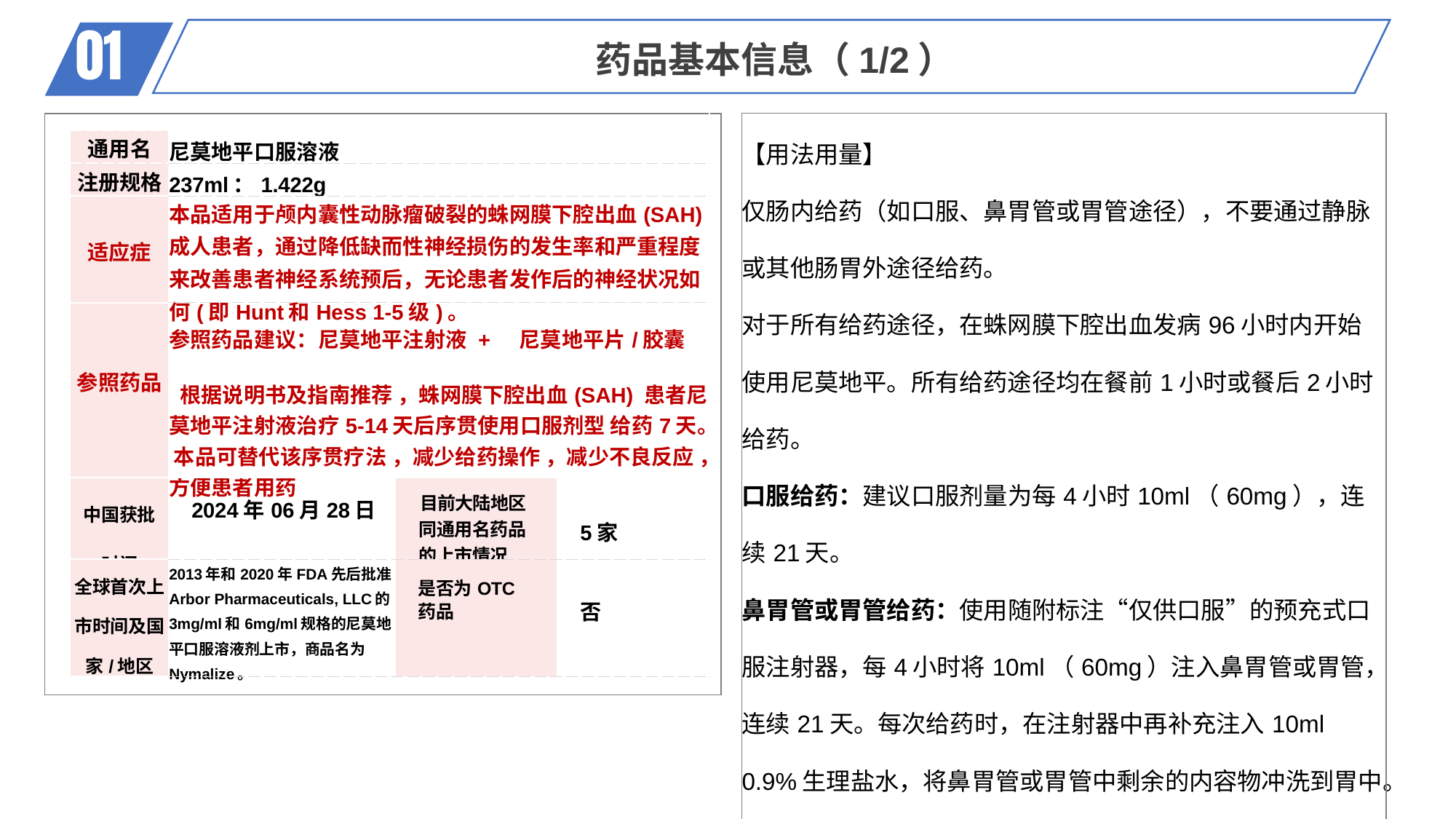

01

药品基本信息（1/2）
| 【用法用量】 仅肠内给药（如口服、鼻胃管或胃管途径），不要通过静脉或其他肠胃外途径给药。 对于所有给药途径，在蛛网膜下腔出血发病96小时内开始使用尼莫地平。所有给药途径均在餐前1小时或餐后2小时给药。 口服给药：建议口服剂量为每4小时10ml（60mg），连续21天。 鼻胃管或胃管给药：使用随附标注“仅供口服”的预充式口服注射器，每4小时将10ml（60mg）注入鼻胃管或胃管，连续21天。每次给药时，在注射器中再补充注入10ml 0.9%生理盐水，将鼻胃管或胃管中剩余的内容物冲洗到胃中。 特殊人群 肝硬化患者的剂量调整：对于肝硬化患者，减少剂量至每4小时5ml（30mg）。 |
| --- |
|  |  |  |  |  |  |
| --- | --- | --- | --- | --- | --- |
|  | 通用名 | 尼莫地平口服溶液 |  |  |  |
|  | 注册规格 | 237ml：1.422g |  |  |  |
|  | 适应症 | 本品适用于颅内囊性动脉瘤破裂的蛛网膜下腔出血(SAH)成人患者，通过降低缺而性神经损伤的发生率和严重程度来改善患者神经系统预后，无论患者发作后的神经状况如何(即Hunt和Hess 1-5级)。 |  |  |  |
|  | 参照药品 | 参照药品建议：尼莫地平注射液 + 尼莫地平片/胶囊 根据说明书及指南推荐 ，蛛网膜下腔出血(SAH) 患者尼莫地平注射液治疗5-14天后序贯使用口服剂型 给药7天。 本品可替代该序贯疗法 ，减少给药操作 ，减少不良反应 ，方便患者用药 |  |  |  |
|  | 中国获批 时间 | 2024年06月28日 | 目前大陆地区 同通用名药品 的上市情况 | 5家 |  |
|  | 全球首次上市时间及国家/地区 | 2013年和2020年FDA先后批准Arbor Pharmaceuticals, LLC的3mg/ml和6mg/ml规格的尼莫地平口服溶液剂上市，商品名为Nymalize。 | 是否为OTC 药品 | 否 |  |
|  |  |  |  |  |  |